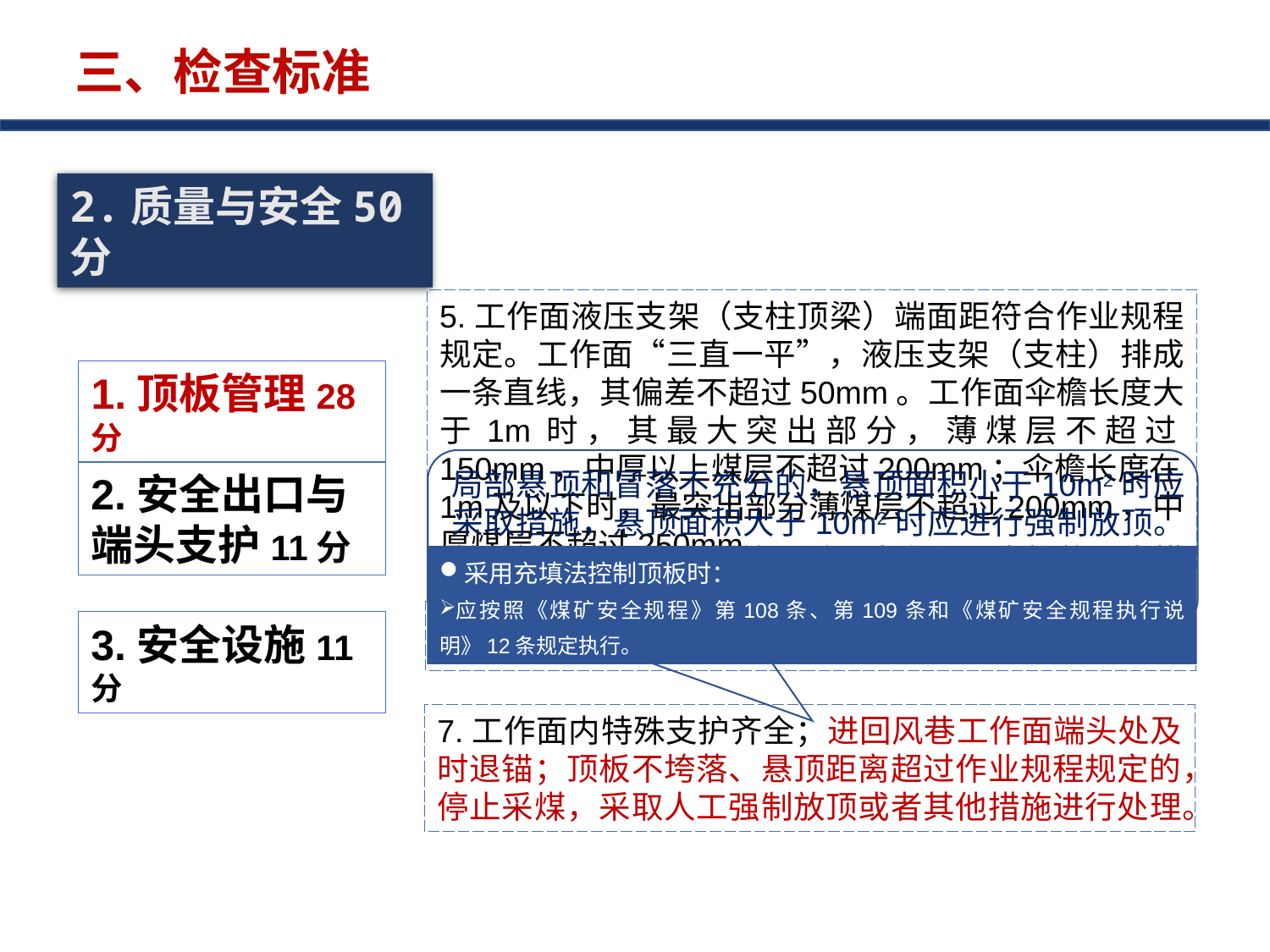

三、检查标准

2.质量与安全50分
5.工作面液压支架（支柱顶梁）端面距符合作业规程规定。工作面“三直一平”，液压支架（支柱）排成一条直线，其偏差不超过50mm。工作面伞檐长度大于1m时，其最大突出部分，薄煤层不超过150mm，中厚以上煤层不超过200mm；伞檐长度在1m及以下时，最突出部分薄煤层不超过200mm，中厚煤层不超过250mm。
1.顶板管理28分

局部悬顶和冒落不充分的，悬顶面积小于10m2时应采取措施，悬顶面积大于10m2时应进行强制放顶。特殊情况下不能强制放顶时，应有加强支护的可靠措施和矿压观测监测手段。
2.安全出口与
端头支护11分
采用充填法控制顶板时：
应按照《煤矿安全规程》第108条、第109条和《煤矿安全规程执行说明》12条规定执行。
6.工作面内液压支架（支柱）编号管理，牌号清晰。
3.安全设施11分
7.工作面内特殊支护齐全；进回风巷工作面端头处及时退锚；顶板不垮落、悬顶距离超过作业规程规定的，停止采煤，采取人工强制放顶或者其他措施进行处理。